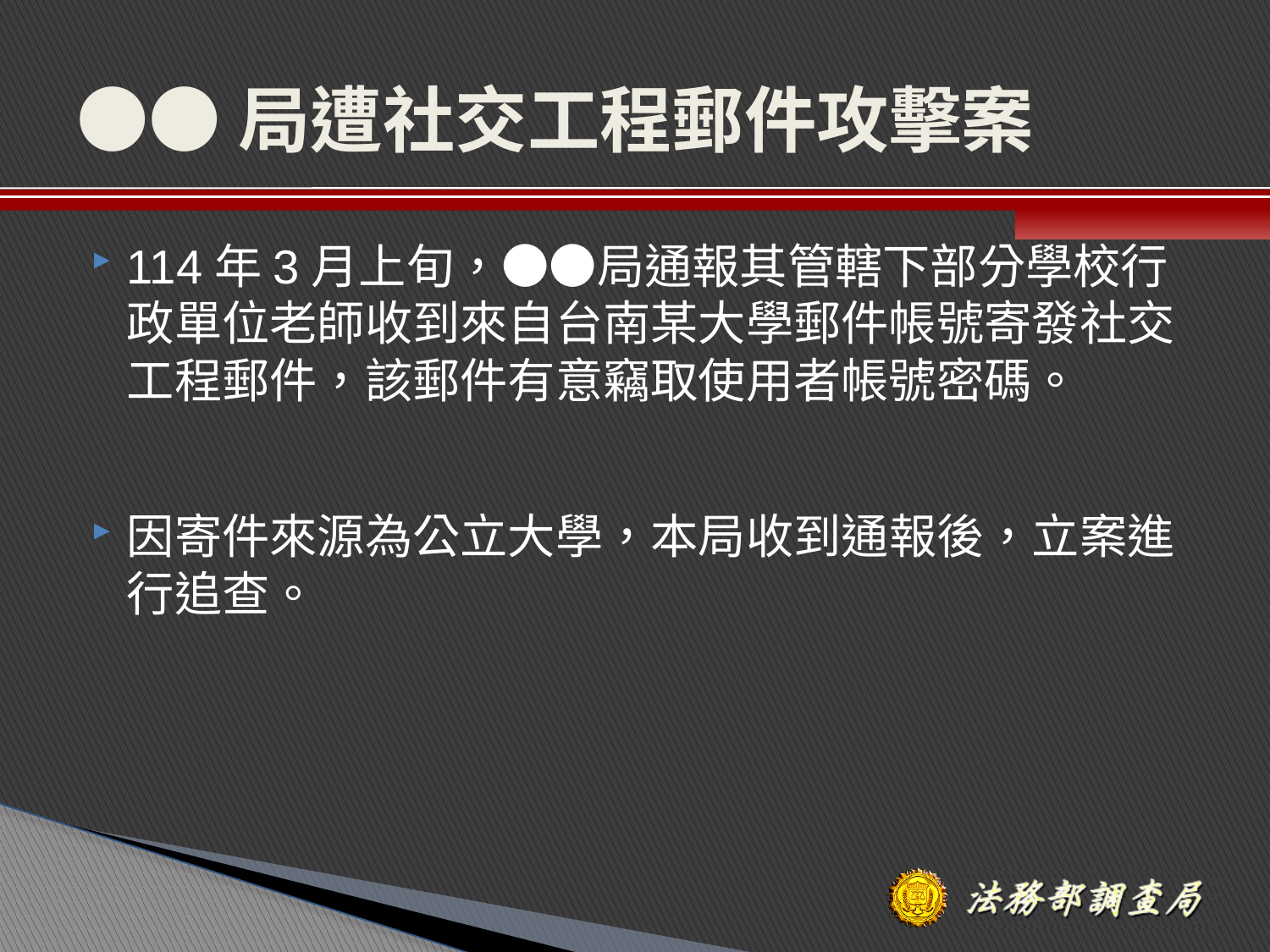

# ●●局遭社交工程郵件攻擊案
114年3月上旬，●●局通報其管轄下部分學校行政單位老師收到來自台南某大學郵件帳號寄發社交工程郵件，該郵件有意竊取使用者帳號密碼。

因寄件來源為公立大學，本局收到通報後，立案進行追查。